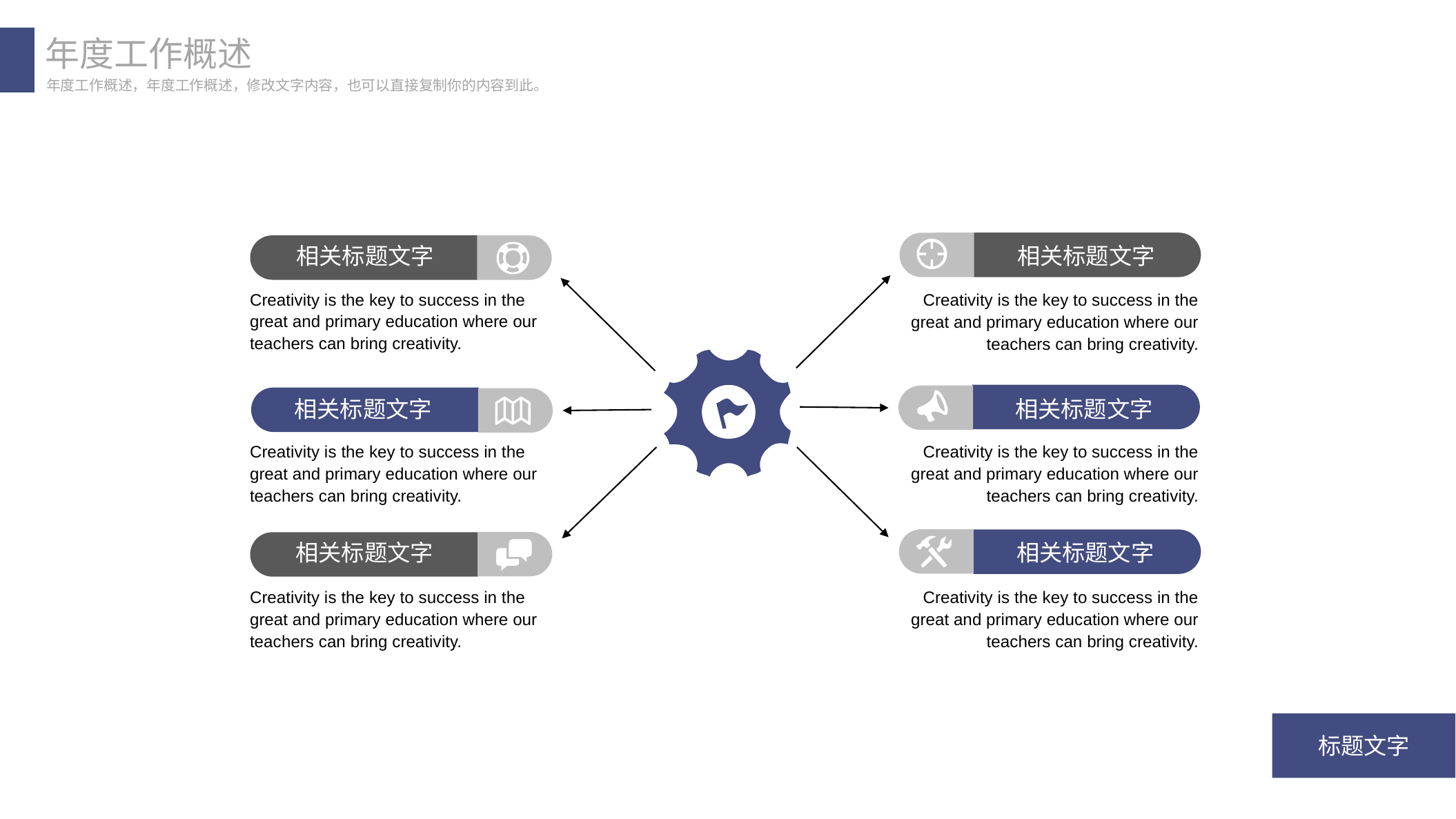

年度工作概述
年度工作概述，年度工作概述，修改文字内容，也可以直接复制你的内容到此。

相关标题文字
相关标题文字

Creativity is the key to success in the great and primary education where our teachers can bring creativity.
Creativity is the key to success in the great and primary education where our teachers can bring creativity.

相关标题文字
相关标题文字

Creativity is the key to success in the great and primary education where our teachers can bring creativity.
Creativity is the key to success in the great and primary education where our teachers can bring creativity.

相关标题文字
相关标题文字

Creativity is the key to success in the great and primary education where our teachers can bring creativity.
Creativity is the key to success in the great and primary education where our teachers can bring creativity.

标题文字